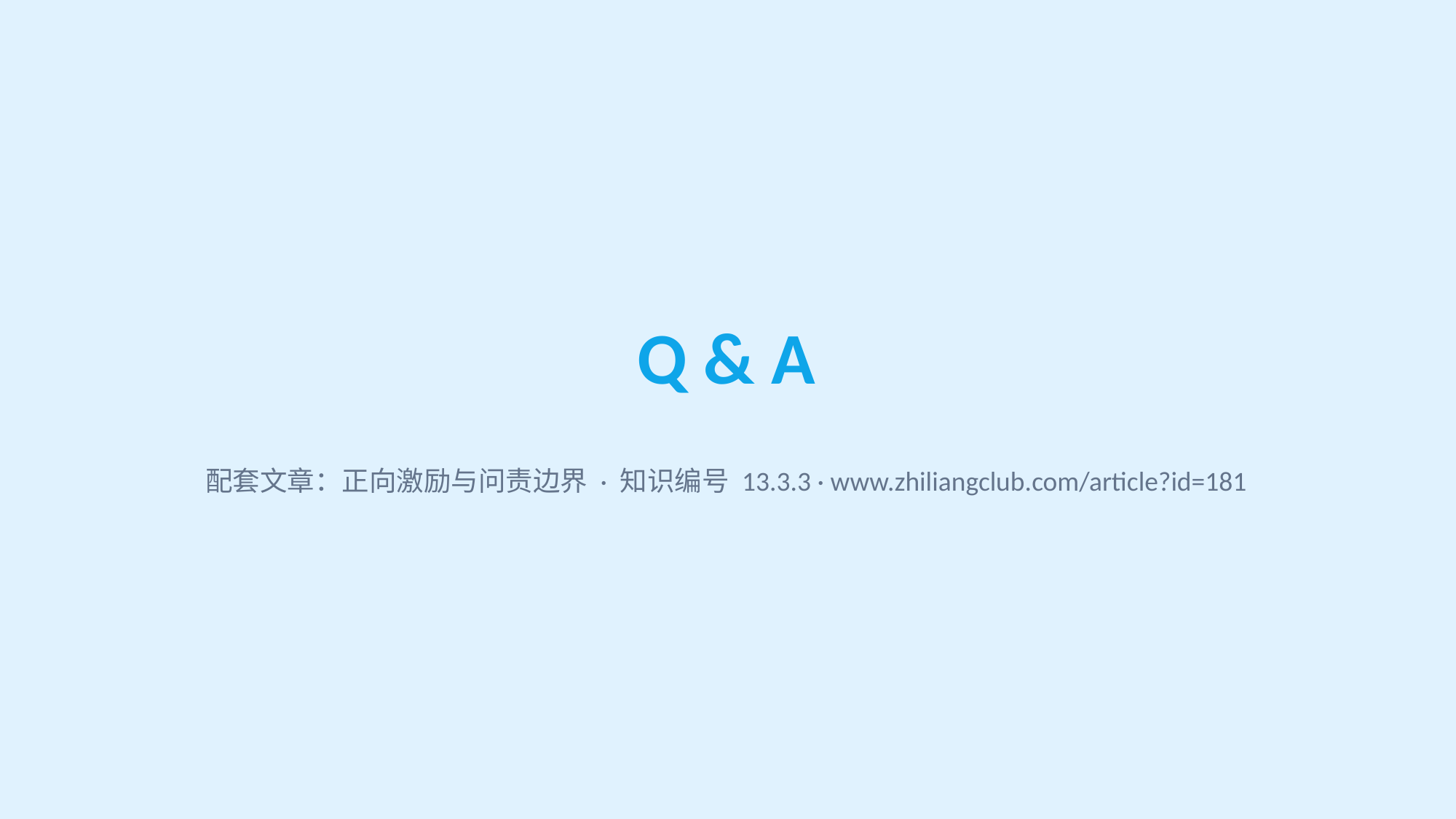

Q & A
配套文章：正向激励与问责边界 · 知识编号 13.3.3 · www.zhiliangclub.com/article?id=181